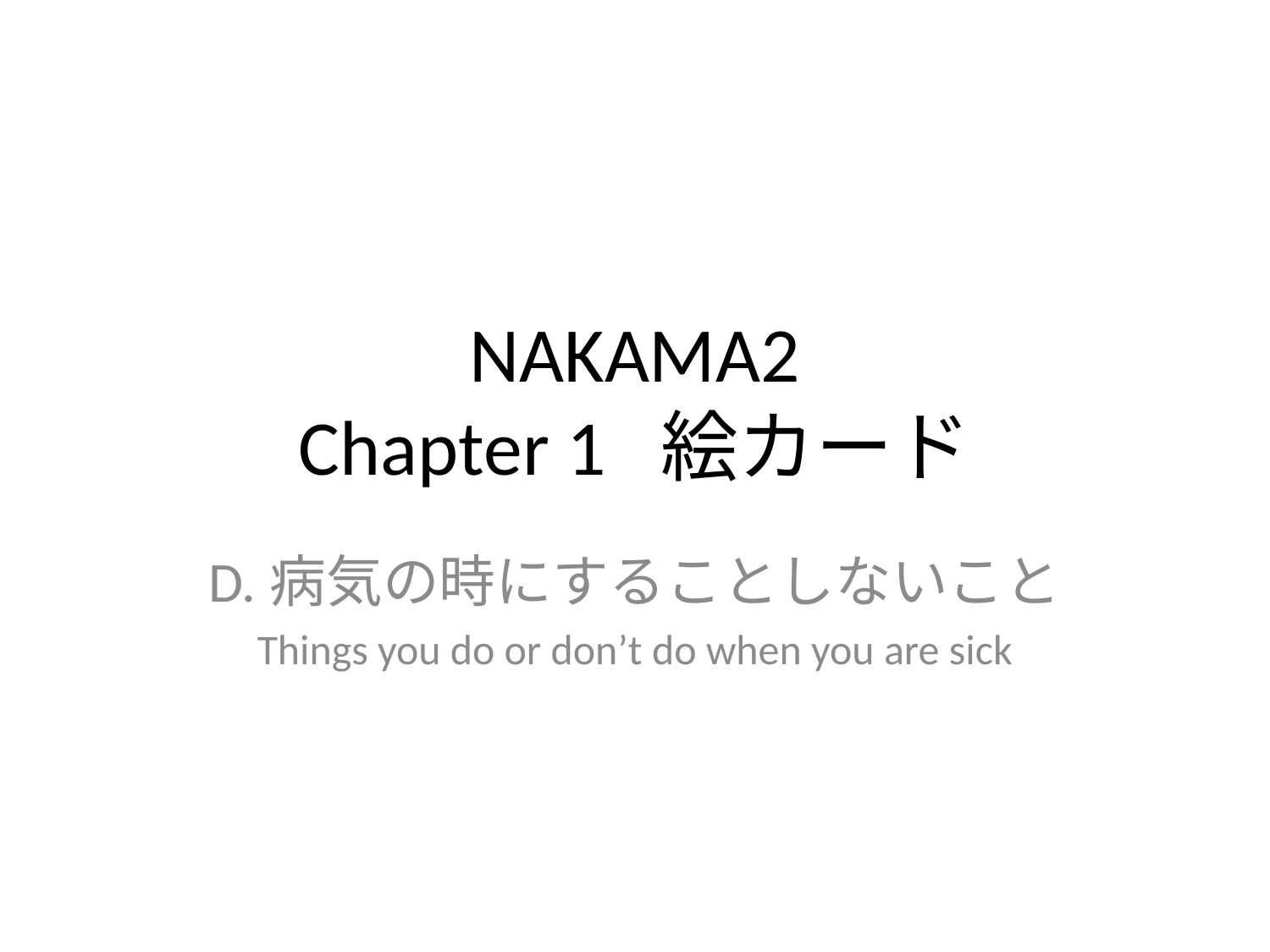

# NAKAMA2 Chapter 1  絵カード
D.病気の時にすることしないこと
Things you do or don’t do when you are sick